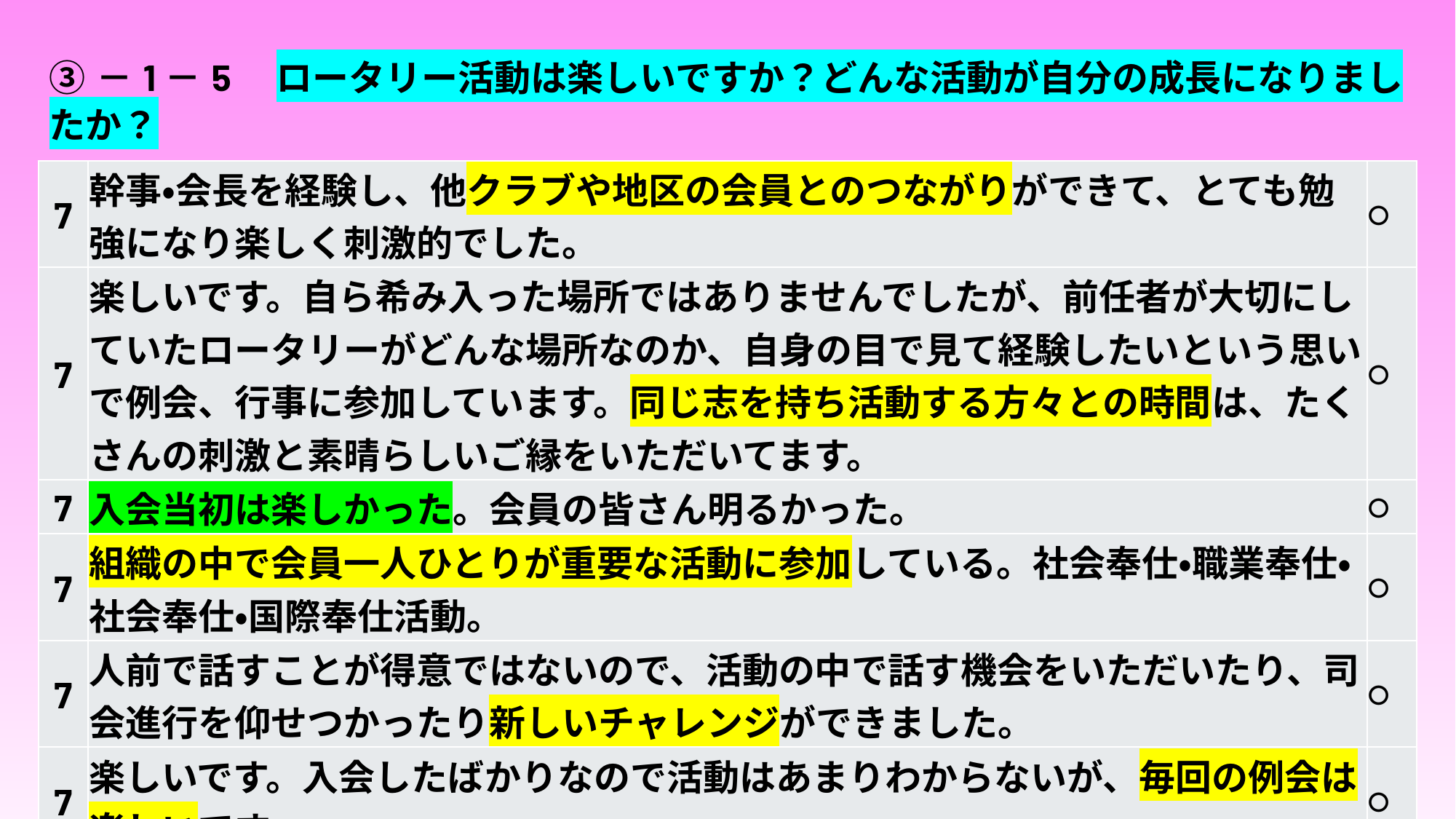

# ③－1－5　ロータリー活動は楽しいですか？どんな活動が自分の成長になりましたか？
| 7 | 幹事・会長を経験し、他クラブや地区の会員とのつながりができて、とても勉強になり楽しく刺激的でした。 | 〇 |
| --- | --- | --- |
| 7 | 楽しいです。自ら希み入った場所ではありませんでしたが、前任者が大切にしていたロータリーがどんな場所なのか、自身の目で見て経験したいという思いで例会、行事に参加しています。同じ志を持ち活動する方々との時間は、たくさんの刺激と素晴らしいご縁をいただいてます。 | 〇 |
| 7 | 入会当初は楽しかった。会員の皆さん明るかった。 | 〇 |
| 7 | 組織の中で会員一人ひとりが重要な活動に参加している。社会奉仕・職業奉仕・社会奉仕・国際奉仕活動。 | 〇 |
| 7 | 人前で話すことが得意ではないので、活動の中で話す機会をいただいたり、司会進行を仰せつかったり新しいチャレンジができました。 | 〇 |
| 7 | 楽しいです。入会したばかりなので活動はあまりわからないが、毎回の例会は楽しいです。 | 〇 |
| 7 | 活動は楽しいです。苦手だったデジタルツールが少し使えるようになった。 | 〇 |